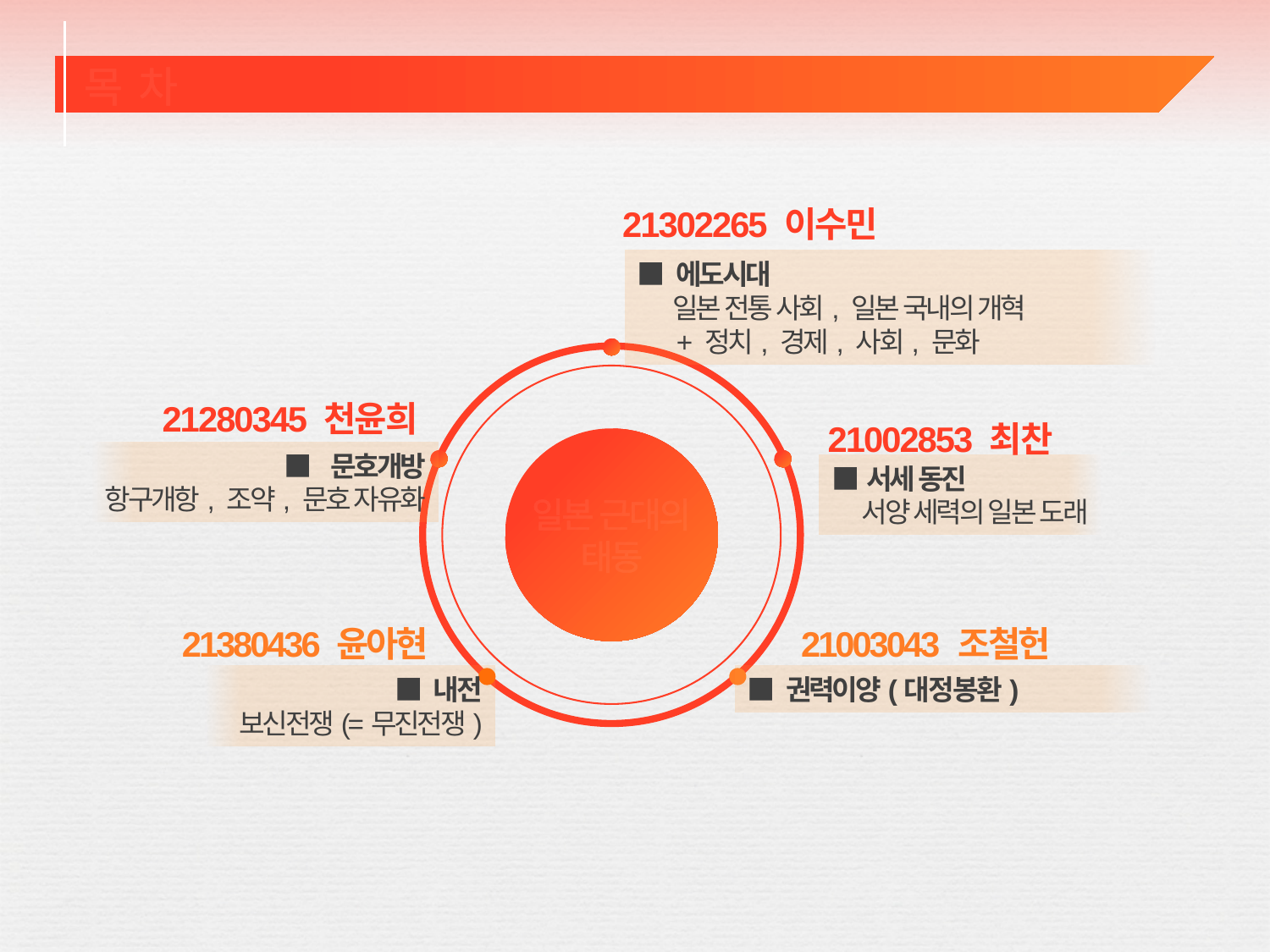

목  차
21302265 이수민
■ 에도시대
     일본 전통 사회, 일본 국내의 개혁
       + 정치, 경제, 사회, 문화

21280345 천윤희
21002853 최찬
일본 근대의
태동
■  문호개방
항구개항, 조약, 문호 자유화

■서세 동진
    서양 세력의 일본 도래
21380436 윤아현
21003043 조철헌
■ 내전
보신전쟁(=무진전쟁)
■ 권력이양(대정봉환)